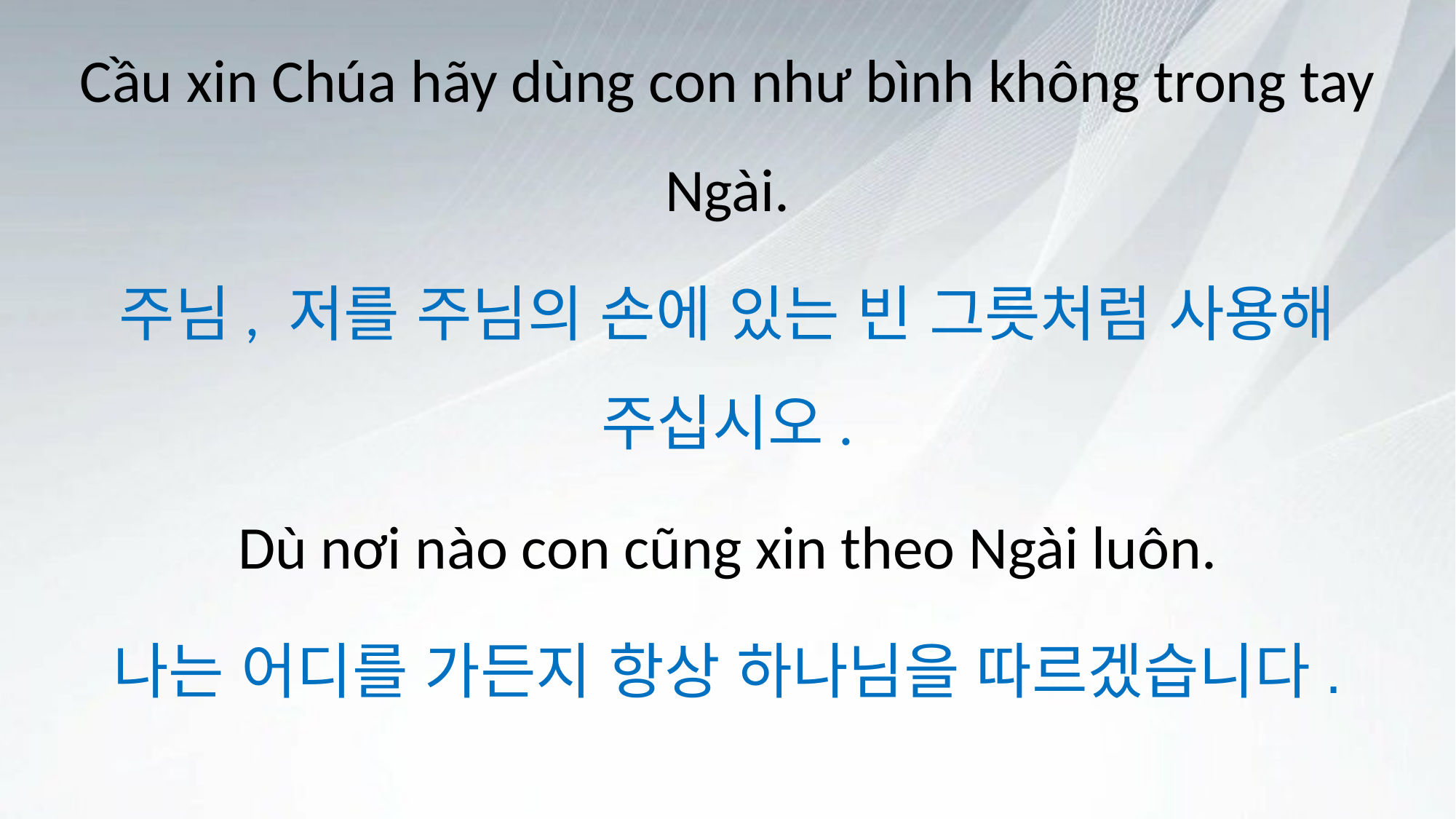

Cầu xin Chúa hãy dùng con như bình không trong tay Ngài.
주님, 저를 주님의 손에 있는 빈 그릇처럼 사용해 주십시오.
Dù nơi nào con cũng xin theo Ngài luôn.
나는 어디를 가든지 항상 하나님을 따르겠습니다.